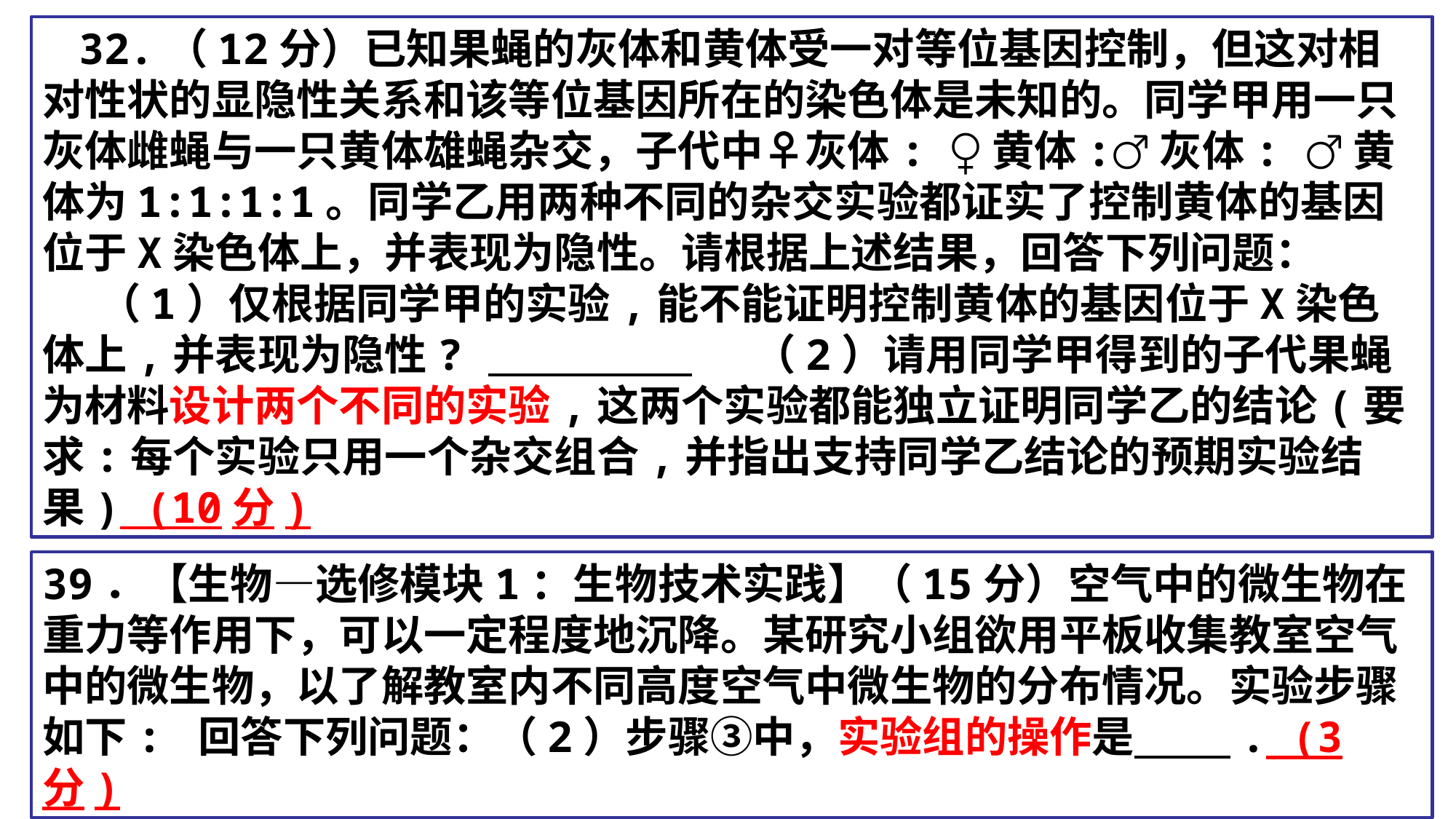

32.（12分）已知果蝇的灰体和黄体受一对等位基因控制，但这对相对性状的显隐性关系和该等位基因所在的染色体是未知的。同学甲用一只灰体雌蝇与一只黄体雄蝇杂交，子代中♀灰体: ♀黄体:♂灰体: ♂黄体为1:1:1:1。同学乙用两种不同的杂交实验都证实了控制黄体的基因位于X染色体上，并表现为隐性。请根据上述结果，回答下列问题：
 （1）仅根据同学甲的实验,能不能证明控制黄体的基因位于X染色体上,并表现为隐性?           （2）请用同学甲得到的子代果蝇为材料设计两个不同的实验,这两个实验都能独立证明同学乙的结论(要求:每个实验只用一个杂交组合,并指出支持同学乙结论的预期实验结果) (10分)
39．【生物—选修模块1：生物技术实践】（15分）空气中的微生物在重力等作用下，可以一定程度地沉降。某研究小组欲用平板收集教室空气中的微生物，以了解教室内不同高度空气中微生物的分布情况。实验步骤如下: 回答下列问题：（2）步骤③中，实验组的操作是          . (3分)